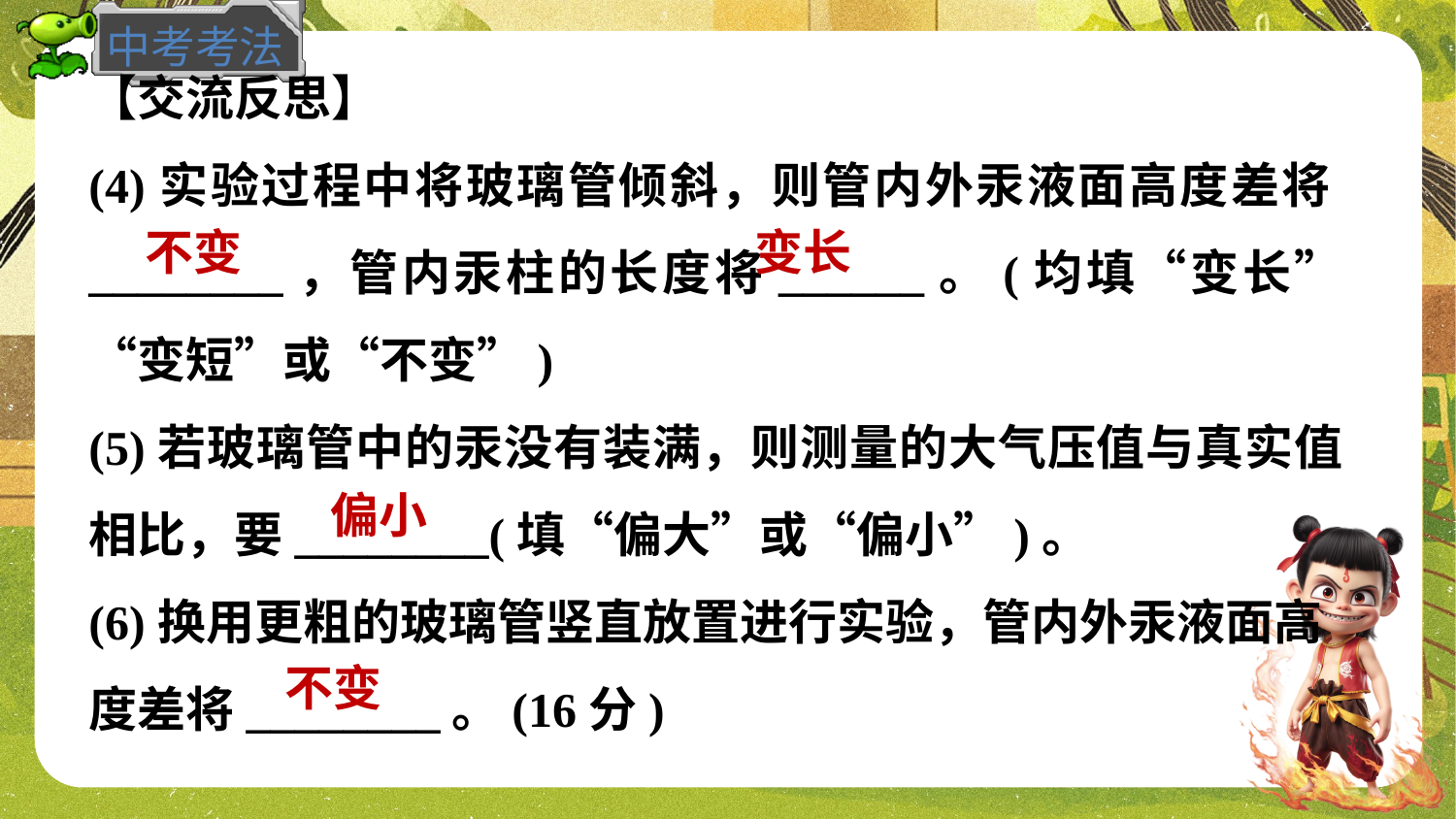

【交流反思】
(4)实验过程中将玻璃管倾斜，则管内外汞液面高度差将________，管内汞柱的长度将______。(均填“变长”“变短”或“不变”)
(5)若玻璃管中的汞没有装满，则测量的大气压值与真实值相比，要________(填“偏大”或“偏小”)。
(6)换用更粗的玻璃管竖直放置进行实验，管内外汞液面高度差将________。(16分)
不变
变长
偏小
不变